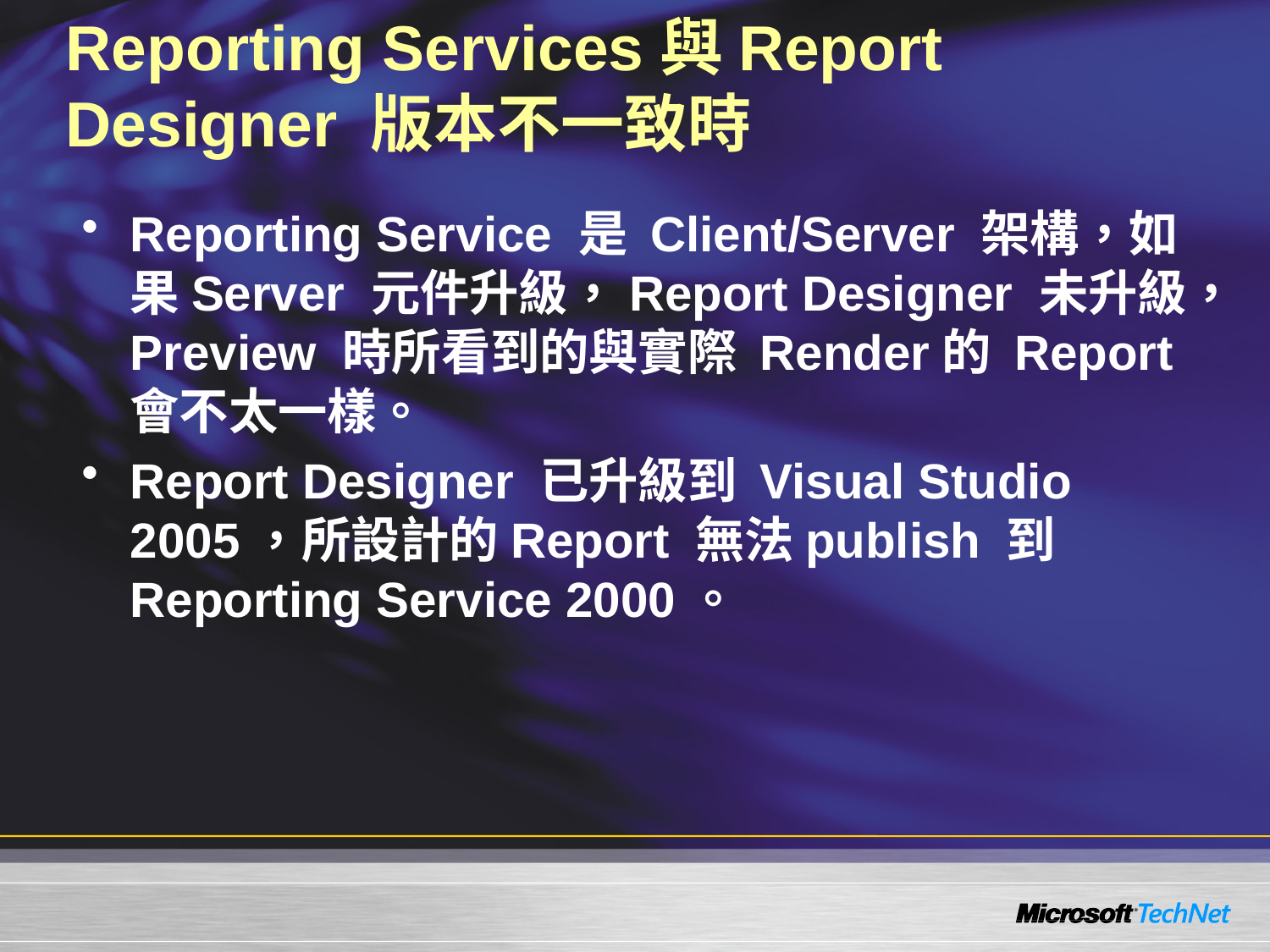

# Reporting Services與Report Designer 版本不一致時
Reporting Service 是 Client/Server 架構，如果Server 元件升級，Report Designer 未升級，Preview 時所看到的與實際 Render的 Report 會不太一樣。
Report Designer 已升級到 Visual Studio 2005，所設計的Report 無法publish 到 Reporting Service 2000。